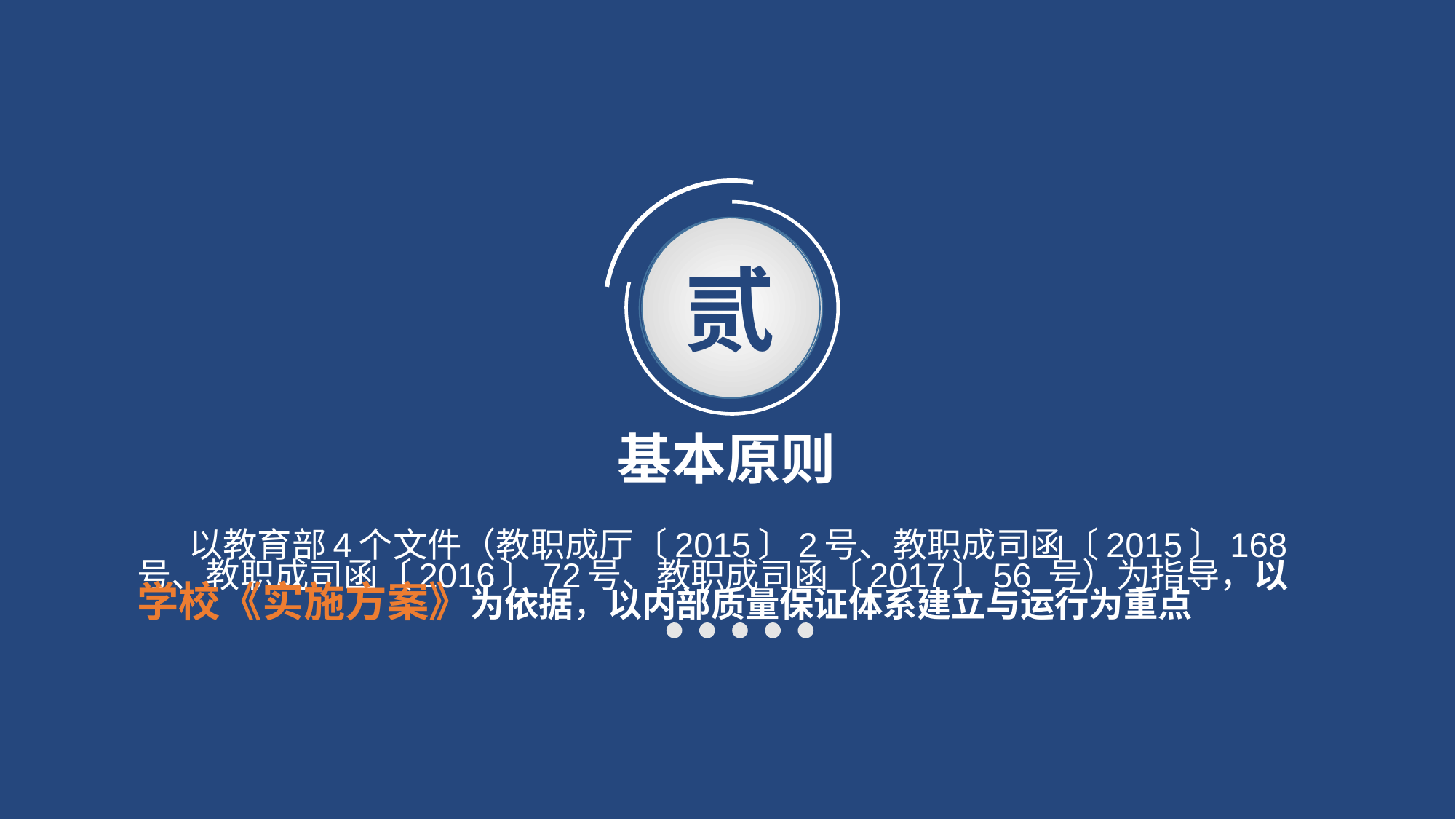

贰
# 基本原则
       以教育部4个文件（教职成厅〔2015〕2号、教职成司函〔2015〕168号、教职成司函〔2016〕72号、教职成司函〔2017〕56 号）为指导，以学校《实施方案》为依据，以内部质量保证体系建立与运行为重点